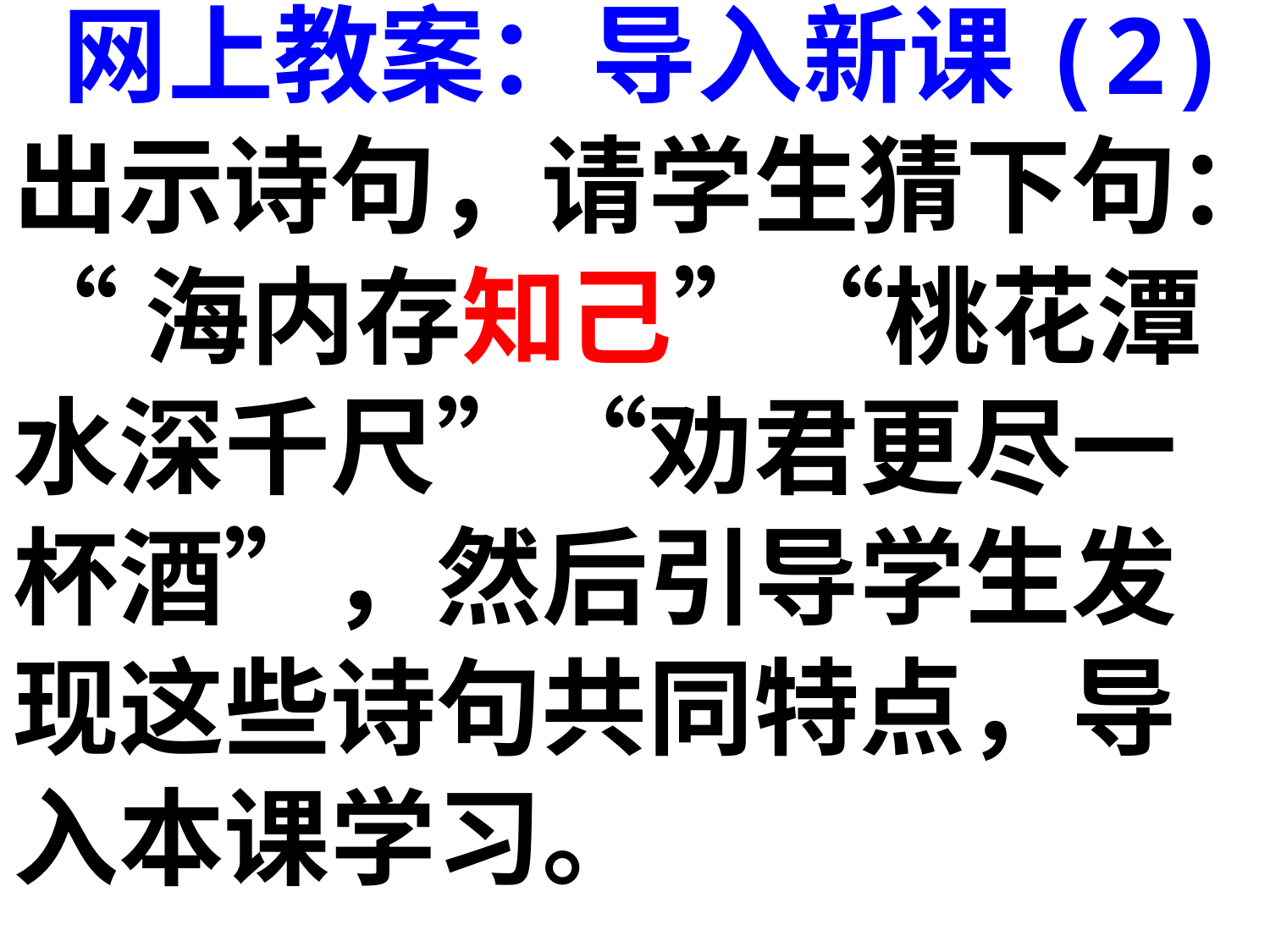

网上教案：导入新课(2)
出示诗句，请学生猜下句：
“海内存知己”“桃花潭
水深千尺”“劝君更尽一
杯酒”，然后引导学生发
现这些诗句共同特点，导
入本课学习。